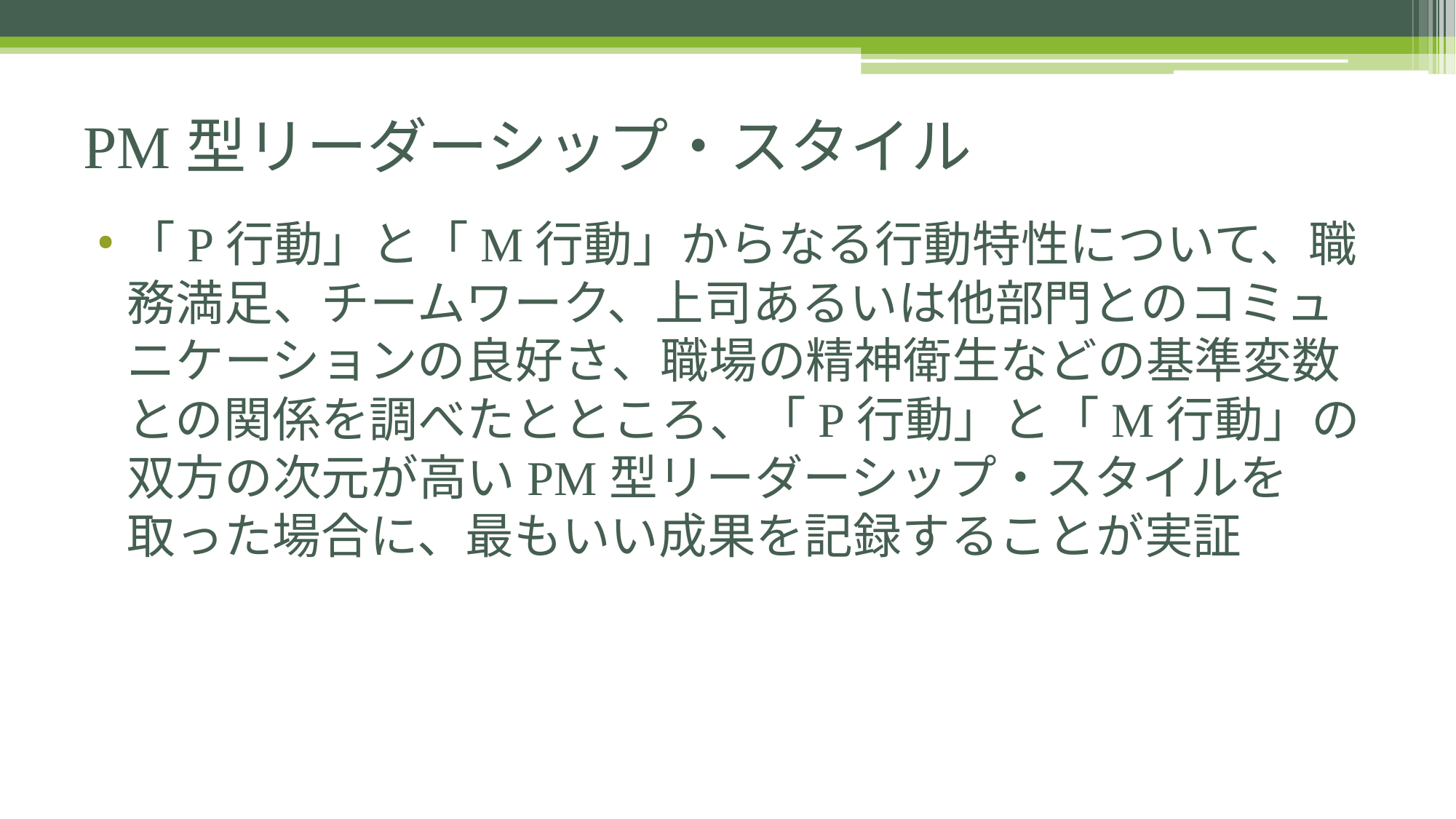

# PM型リーダーシップ・スタイル
「P行動」と「M行動」からなる行動特性について、職務満足、チームワーク、上司あるいは他部門とのコミュニケーションの良好さ、職場の精神衛生などの基準変数との関係を調べたとところ、「P行動」と「M行動」の双方の次元が高いPM型リーダーシップ・スタイルを取った場合に、最もいい成果を記録することが実証